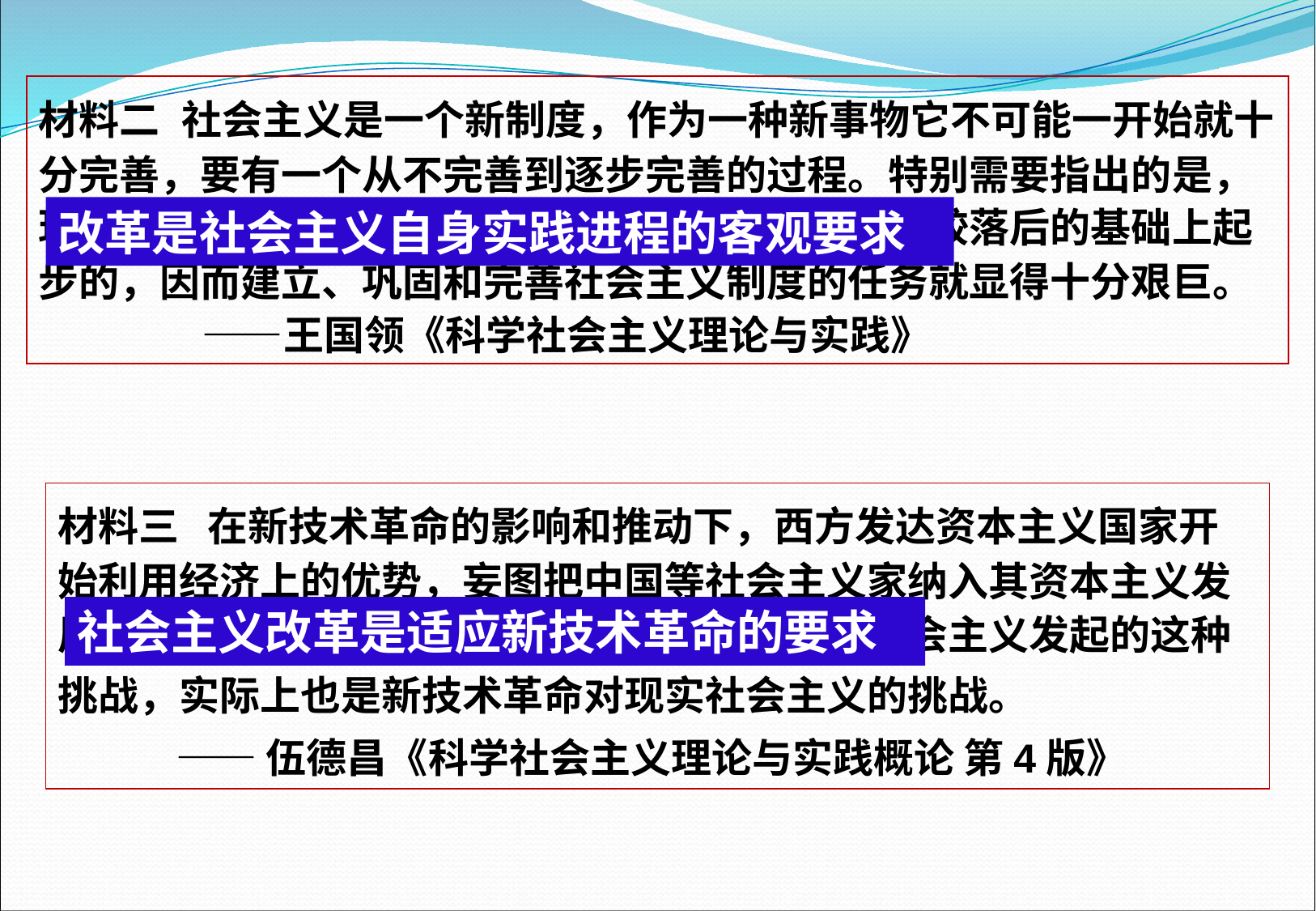

材料二  社会主义是一个新制度，作为一种新事物它不可能一开始就十分完善，要有一个从不完善到逐步完善的过程。特别需要指出的是，现实中的社会主义国家，基本上都是在经济文化比较落后的基础上起步的，因而建立、巩固和完善社会主义制度的任务就显得十分艰巨。                     ——王国领《科学社会主义理论与实践》
改革是社会主义自身实践进程的客观要求
材料三   在新技术革命的影响和推动下，西方发达资本主义国家开始利用经济上的优势，妄图把中国等社会主义家纳入其资本主义发展的政治体系。西方发达资本主义国家对现实社会主义发起的这种挑战，实际上也是新技术革命对现实社会主义的挑战。
           ——伍德昌《科学社会主义理论与实践概论 第4版》
社会主义改革是适应新技术革命的要求